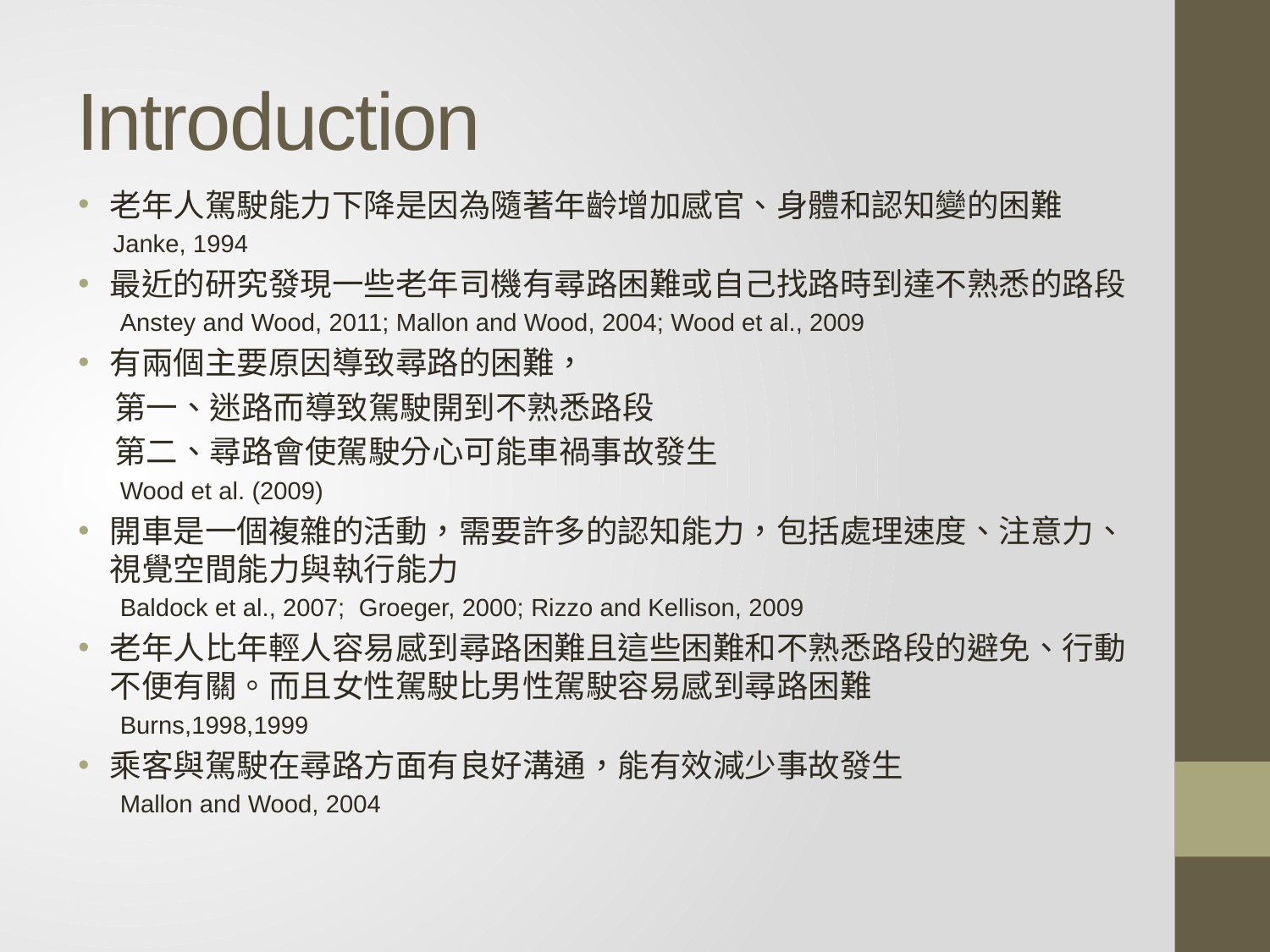

# Introduction
老年人駕駛能力下降是因為隨著年齡增加感官、身體和認知變的困難
     Janke, 1994
最近的研究發現一些老年司機有尋路困難或自己找路時到達不熟悉的路段
      Anstey and Wood, 2011; Mallon and Wood, 2004; Wood et al., 2009
有兩個主要原因導致尋路的困難，
    第一、迷路而導致駕駛開到不熟悉路段
    第二、尋路會使駕駛分心可能車禍事故發生
      Wood et al. (2009)
開車是一個複雜的活動，需要許多的認知能力，包括處理速度、注意力、視覺空間能力與執行能力
      Baldock et al., 2007;  Groeger, 2000; Rizzo and Kellison, 2009
老年人比年輕人容易感到尋路困難且這些困難和不熟悉路段的避免、行動不便有關。而且女性駕駛比男性駕駛容易感到尋路困難
      Burns,1998,1999
乘客與駕駛在尋路方面有良好溝通，能有效減少事故發生
      Mallon and Wood, 2004